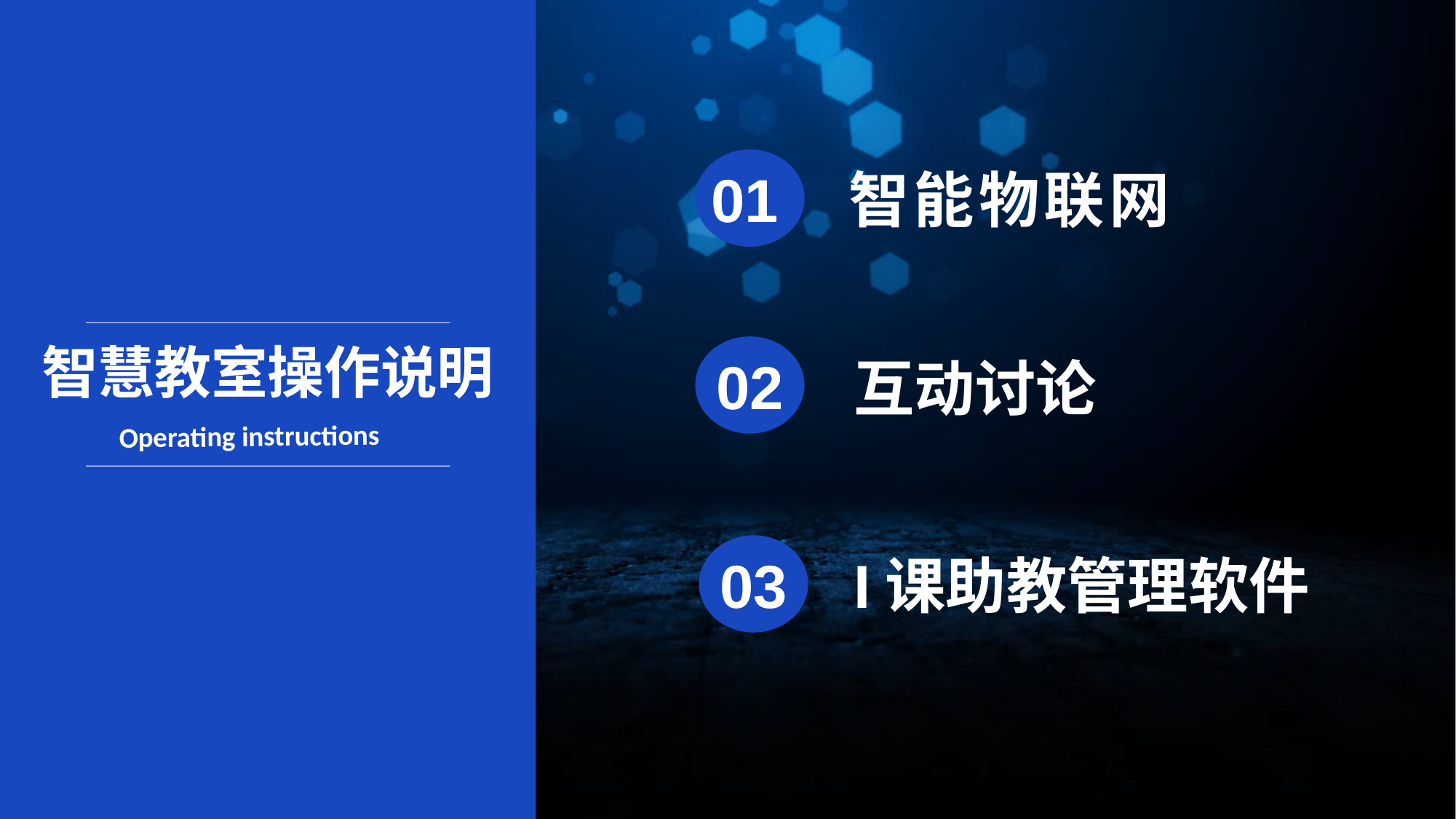

01

智能物联网

智慧教室操作说明

02
互动讨论
Operating instructions

03
I课助教管理软件